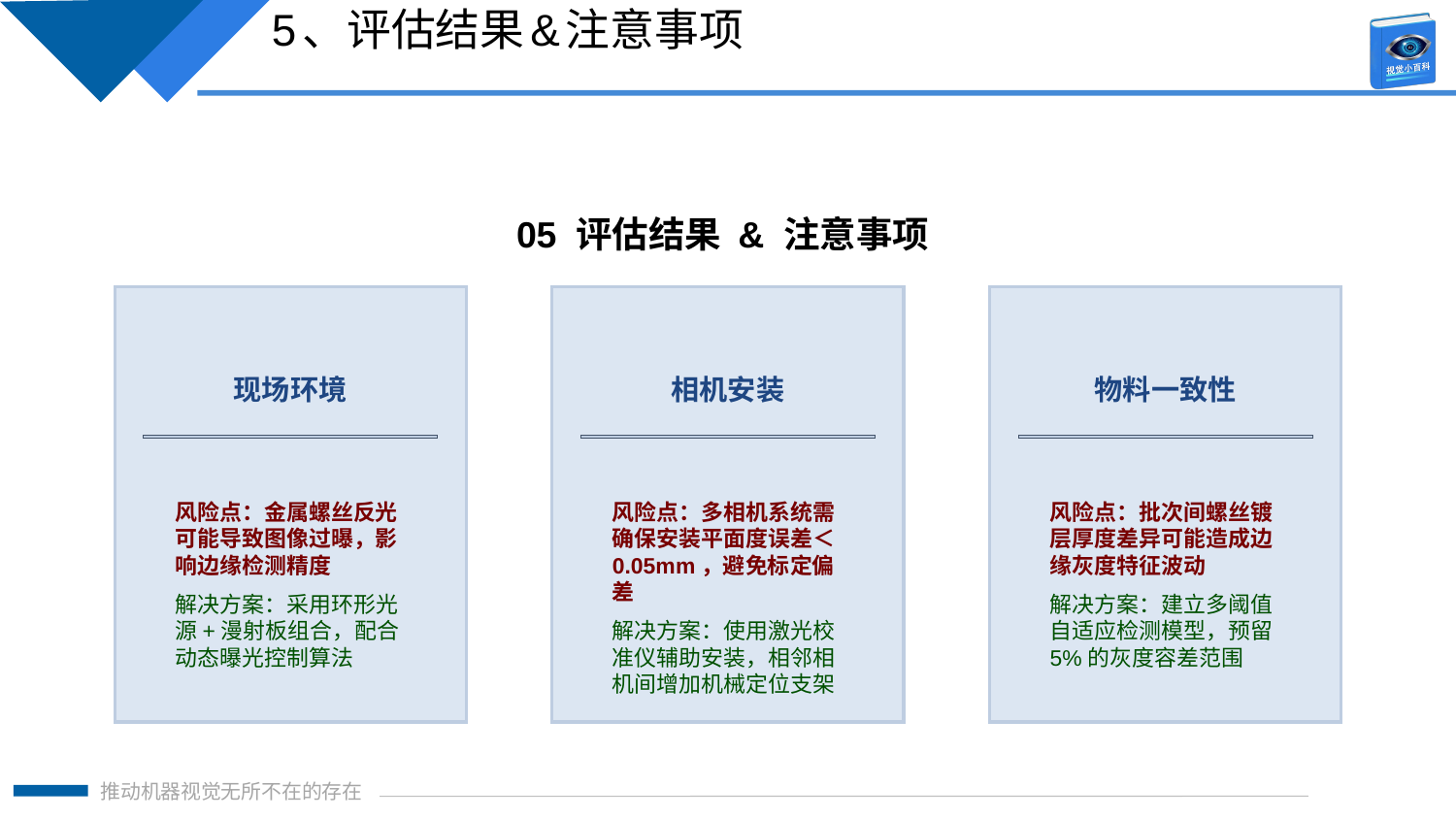

5、评估结果&注意事项

05 评估结果 & 注意事项

现场环境

相机安装

物料一致性

风险点：金属螺丝反光可能导致图像过曝，影响边缘检测精度
解决方案：采用环形光源+漫射板组合，配合动态曝光控制算法

风险点：多相机系统需确保安装平面度误差＜0.05mm，避免标定偏差
解决方案：使用激光校准仪辅助安装，相邻相机间增加机械定位支架

风险点：批次间螺丝镀层厚度差异可能造成边缘灰度特征波动
解决方案：建立多阈值自适应检测模型，预留5%的灰度容差范围